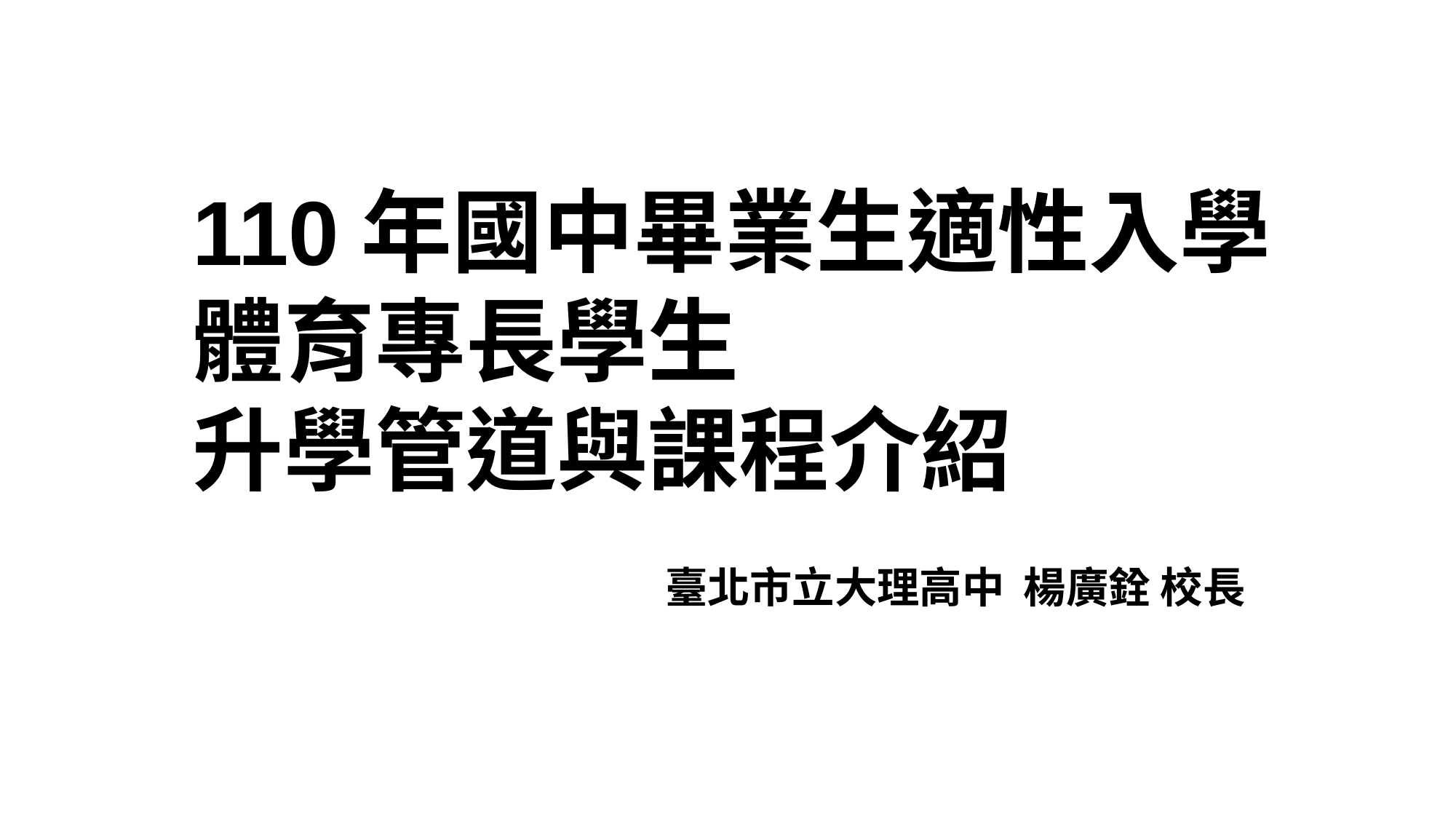

# 110年國中畢業生適性入學 體育專長學生 升學管道與課程介紹
臺北市立大理高中  楊廣銓 校長